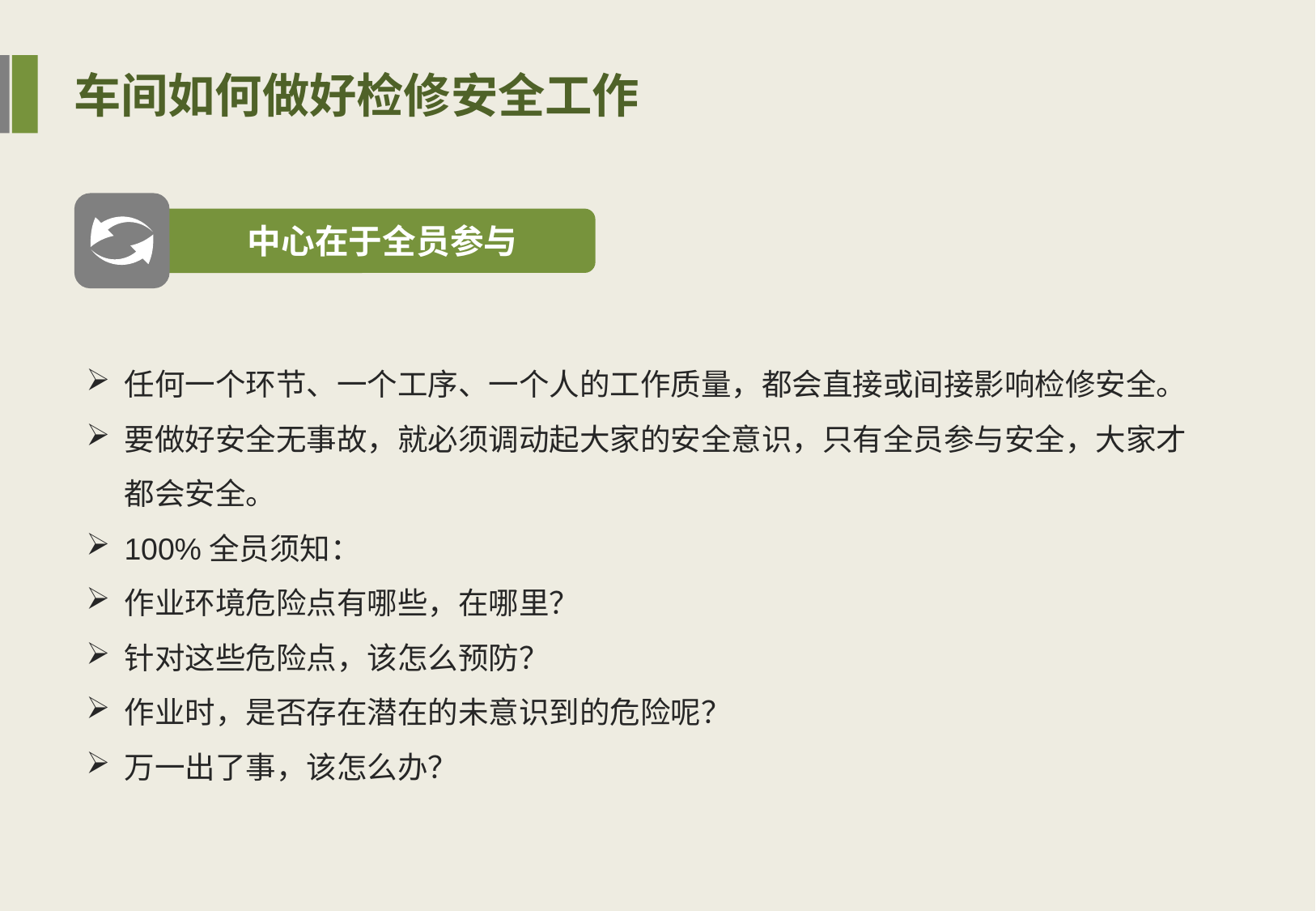

车间如何做好检修安全工作

中心在于全员参与
任何一个环节、一个工序、一个人的工作质量，都会直接或间接影响检修安全。
要做好安全无事故，就必须调动起大家的安全意识，只有全员参与安全，大家才都会安全。
100%全员须知：
作业环境危险点有哪些，在哪里？
针对这些危险点，该怎么预防？
作业时，是否存在潜在的未意识到的危险呢？
万一出了事，该怎么办？